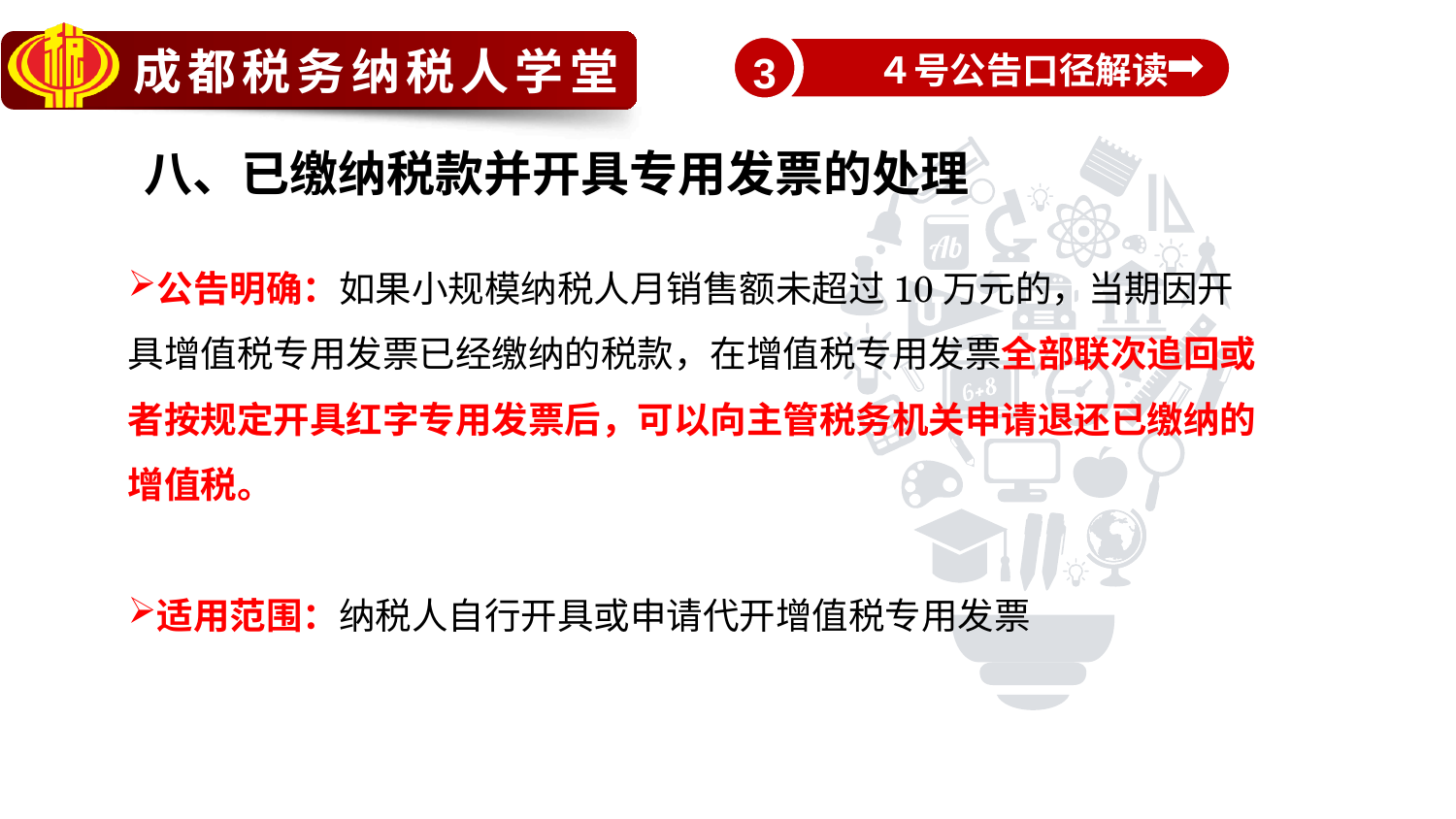

４号公告口径解读
3

八、已缴纳税款并开具专用发票的处理

公告明确：如果小规模纳税人月销售额未超过10万元的，当期因开具增值税专用发票已经缴纳的税款，在增值税专用发票全部联次追回或者按规定开具红字专用发票后，可以向主管税务机关申请退还已缴纳的增值税。

适用范围：纳税人自行开具或申请代开增值税专用发票